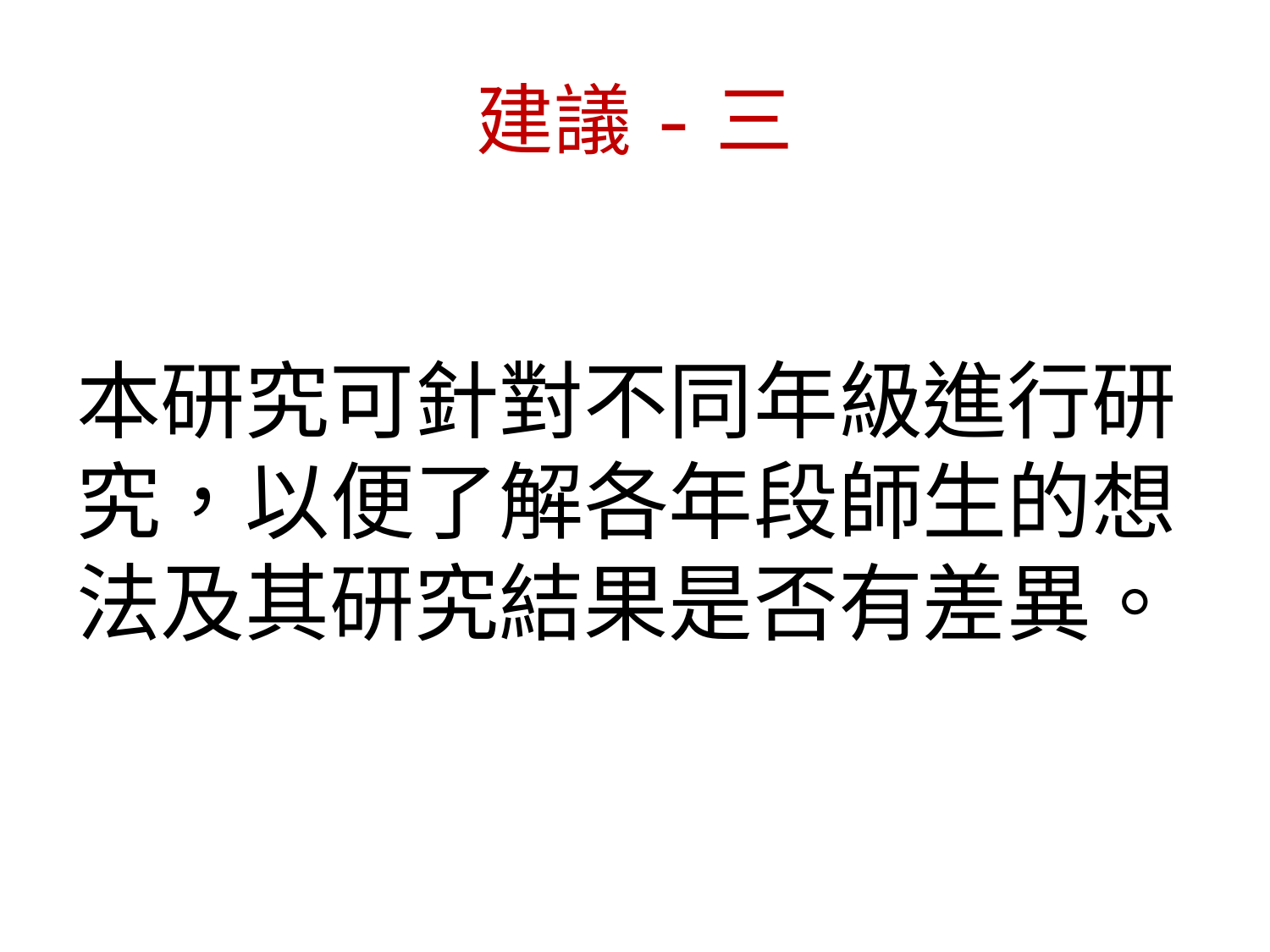

# 建議-三

本研究可針對不同年級進行研究，以便了解各年段師生的想法及其研究結果是否有差異。